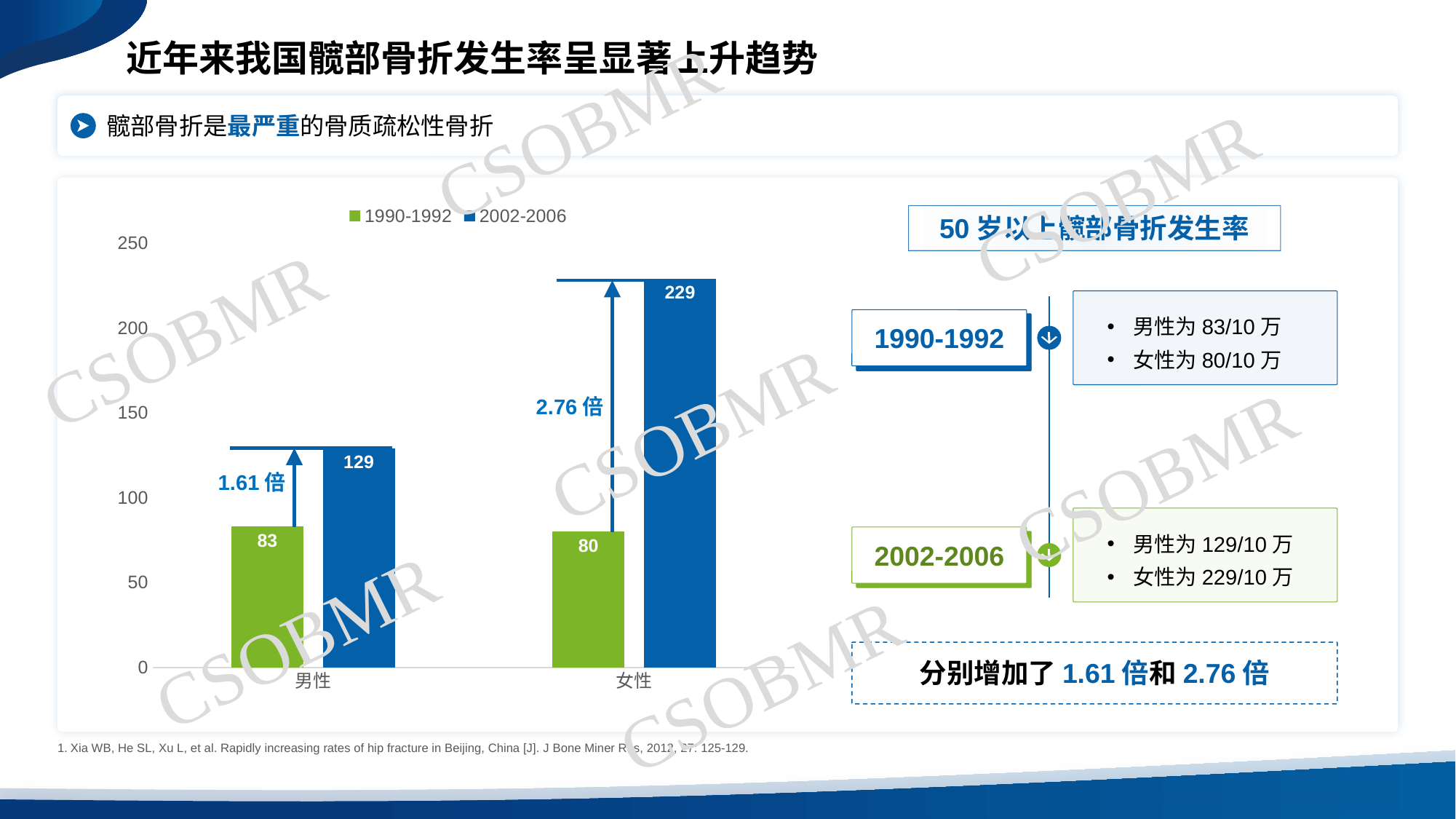

近年来我国髋部骨折发生率呈显著上升趋势
CSOBMR

髋部骨折是最严重的骨质疏松性骨折

CSOBMR

### Chart

| Category | 1990-1992 | 2002-2006 |
|---|---|---|
| 男性 | 83.0 | 129.0 |
| 女性 | 80.0 | 229.0 |
2.76倍
1.61倍

50岁以上髋部骨折发生率
CSOBMR

男性为83/10万
女性为80/10万

1990-1992

男性为129/10万
女性为229/10万

2002-2006

CSOBMR
CSOBMR
CSOBMR
CSOBMR

分别增加了1.61倍和2.76倍
Xia WB, He SL, Xu L, et al. Rapidly increasing rates of hip fracture in Beijing, China [J]. J Bone Miner Res, 2012, 27: 125-129.